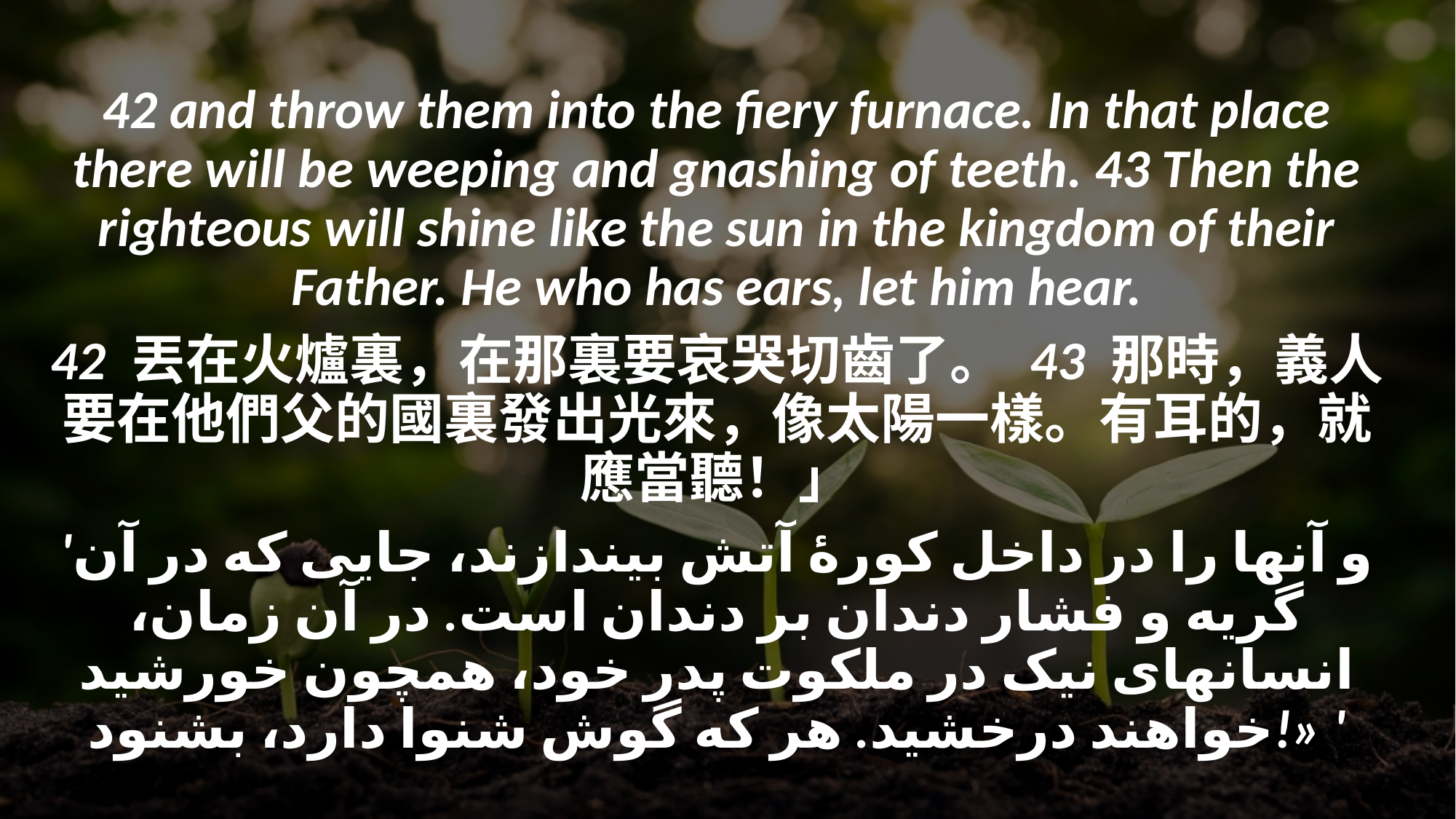

42 and throw them into the fiery furnace. In that place there will be weeping and gnashing of teeth. 43 Then the righteous will shine like the sun in the kingdom of their Father. He who has ears, let him hear.
42 丟在火爐裏，在那裏要哀哭切齒了。 43 那時，義人要在他們父的國裏發出光來，像太陽一樣。有耳的，就應當聽！」
'و آنها را در داخل کورهٔ آتش بیندازند، جایی که در آن گریه و فشار دندان بر دندان است. در آن زمان، انسانهای نیک در ملکوت پدر خود، همچون خورشید خواهند درخشید. هر که گوش شنوا دارد، بشنود!» '